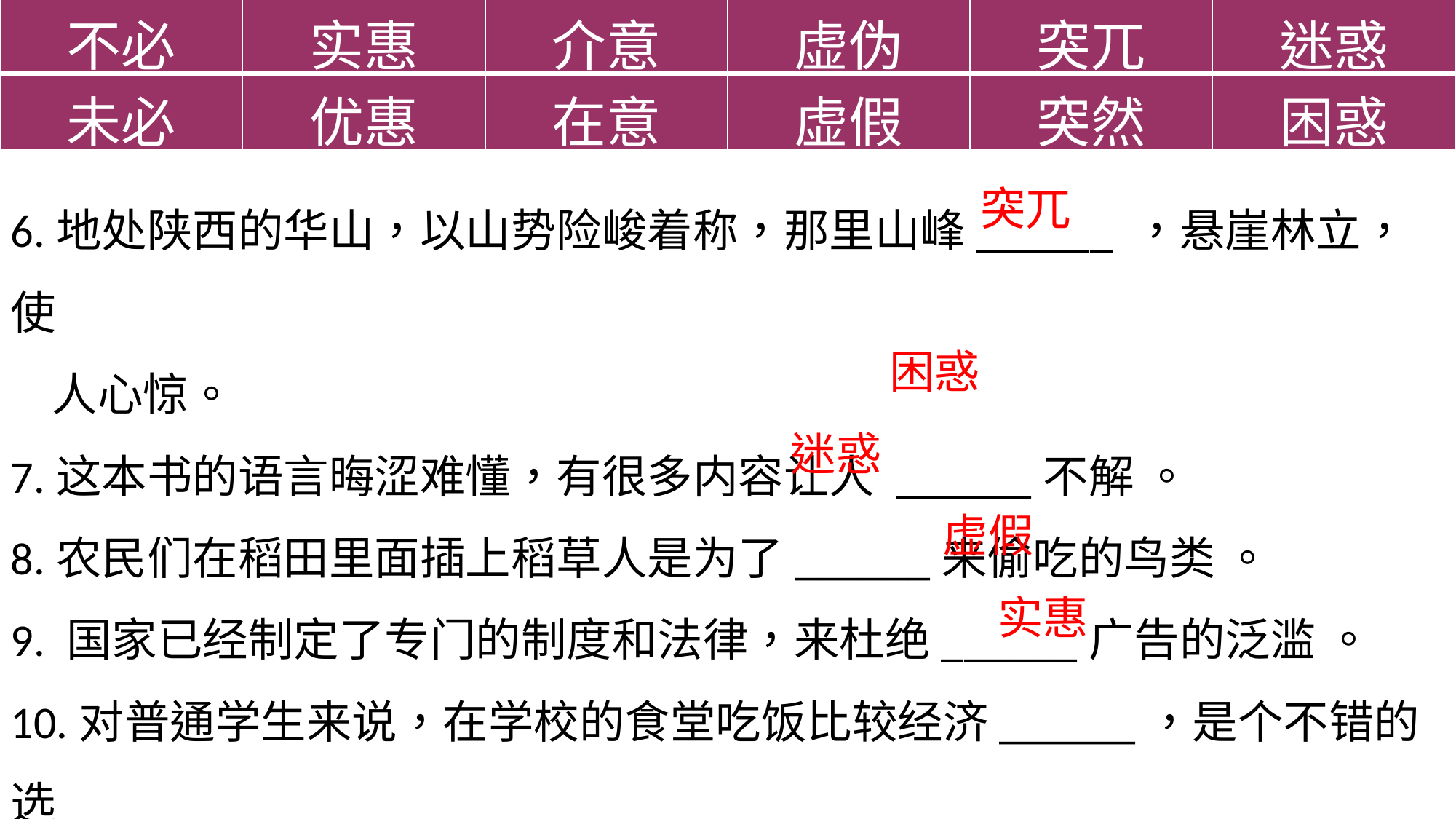

| 不必 | 实惠 | 介意 | 虚伪 | 突兀 | 迷惑 |
| --- | --- | --- | --- | --- | --- |
| 未必 | 优惠 | 在意 | 虚假 | 突然 | 困惑 |
6.地处陕西的华山，以山势险峻着称，那里山峰______ ，悬崖林立，使
   人心惊。
7.这本书的语言晦涩难懂，有很多内容让人 ______不解 。
8.农民们在稻田里面插上稻草人是为了______来偷吃的鸟类 。
9. 国家已经制定了专门的制度和法律，来杜绝______广告的泛滥 。
10.对普通学生来说，在学校的食堂吃饭比较经济______，是个不错的选
     择 。
突兀
困惑
迷惑
虚假
实惠